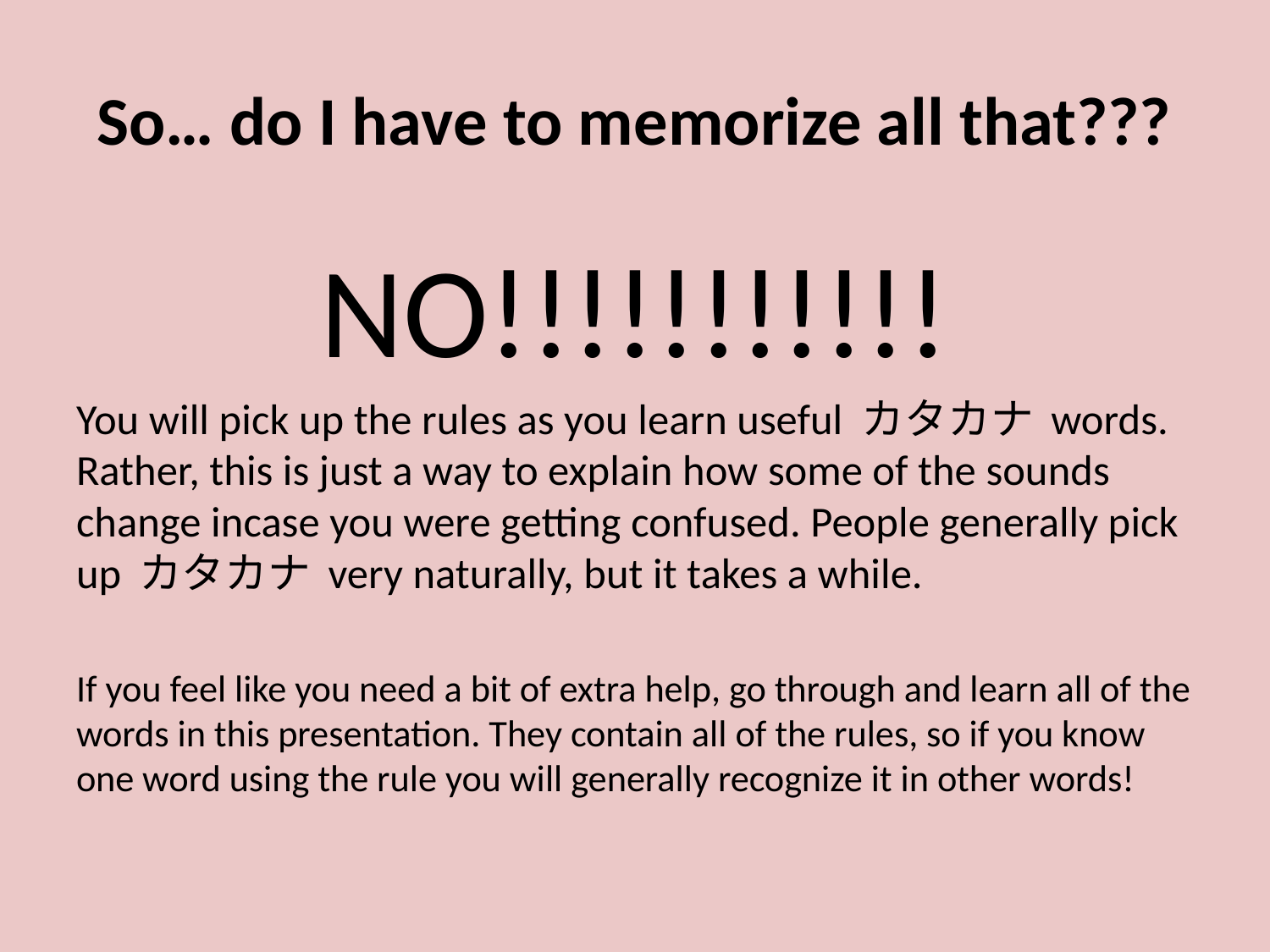

# So… do I have to memorize all that???
NO!!!!!!!!!!!
You will pick up the rules as you learn useful カタカナ words. Rather, this is just a way to explain how some of the sounds change incase you were getting confused. People generally pick up カタカナ very naturally, but it takes a while.

If you feel like you need a bit of extra help, go through and learn all of the words in this presentation. They contain all of the rules, so if you know one word using the rule you will generally recognize it in other words!